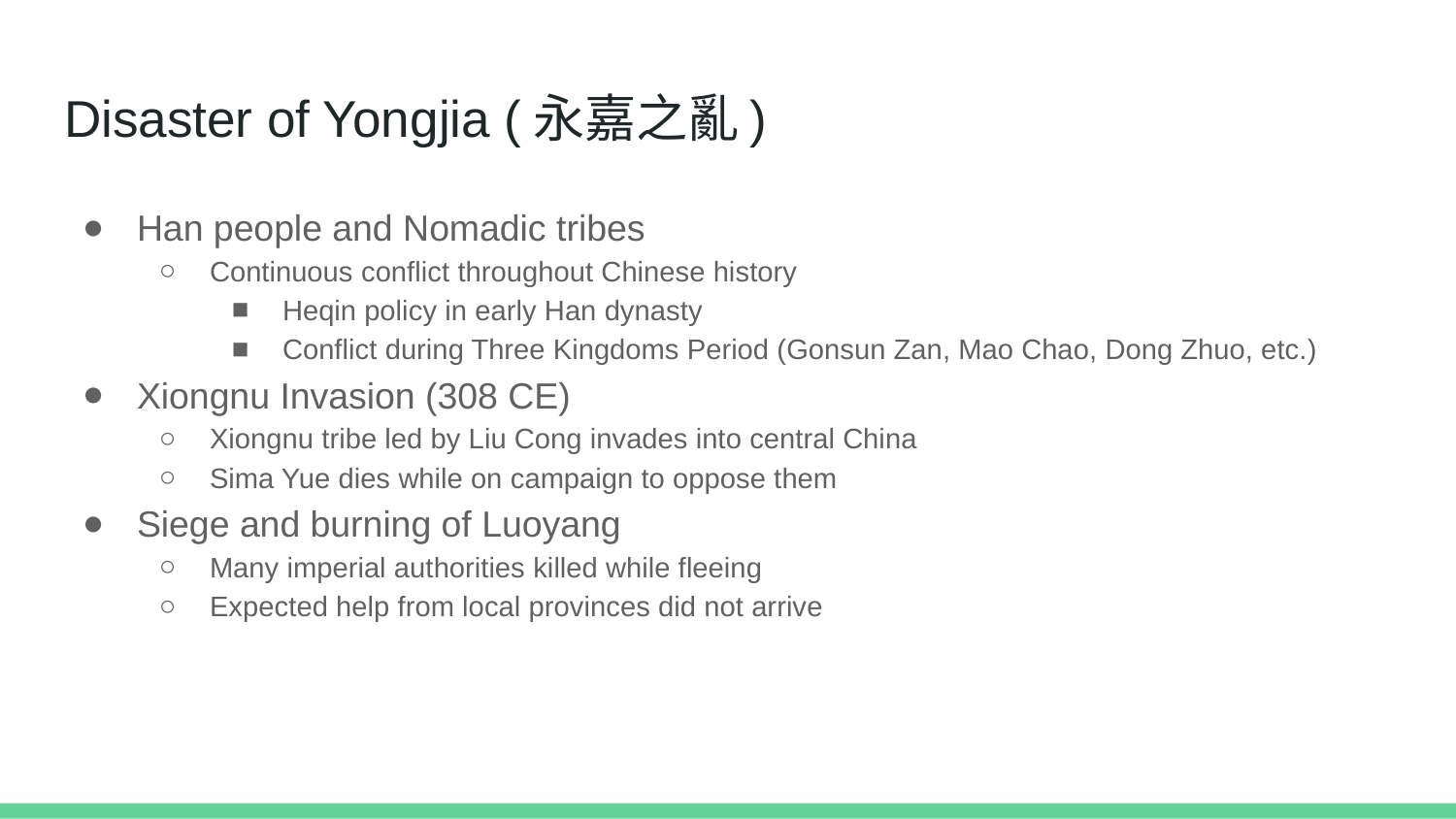

# Disaster of Yongjia (永嘉之亂)
Han people and Nomadic tribes
Continuous conflict throughout Chinese history
Heqin policy in early Han dynasty
Conflict during Three Kingdoms Period (Gonsun Zan, Mao Chao, Dong Zhuo, etc.)
Xiongnu Invasion (308 CE)
Xiongnu tribe led by Liu Cong invades into central China
Sima Yue dies while on campaign to oppose them
Siege and burning of Luoyang
Many imperial authorities killed while fleeing
Expected help from local provinces did not arrive